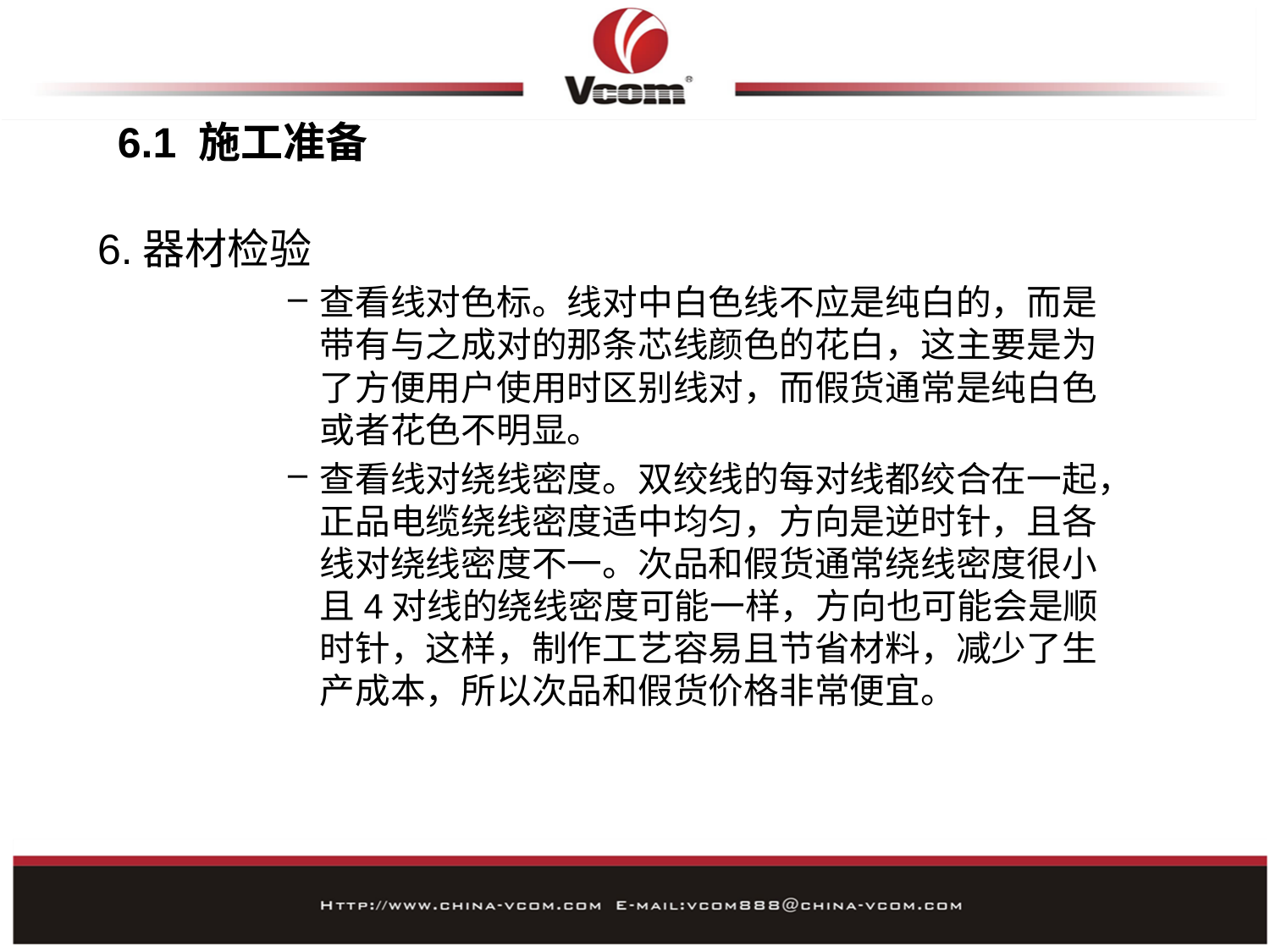

# 6.1 施工准备
6.器材检验
查看线对色标。线对中白色线不应是纯白的，而是带有与之成对的那条芯线颜色的花白，这主要是为了方便用户使用时区别线对，而假货通常是纯白色或者花色不明显。
查看线对绕线密度。双绞线的每对线都绞合在一起，正品电缆绕线密度适中均匀，方向是逆时针，且各线对绕线密度不一。次品和假货通常绕线密度很小且4对线的绕线密度可能一样，方向也可能会是顺时针，这样，制作工艺容易且节省材料，减少了生产成本，所以次品和假货价格非常便宜。